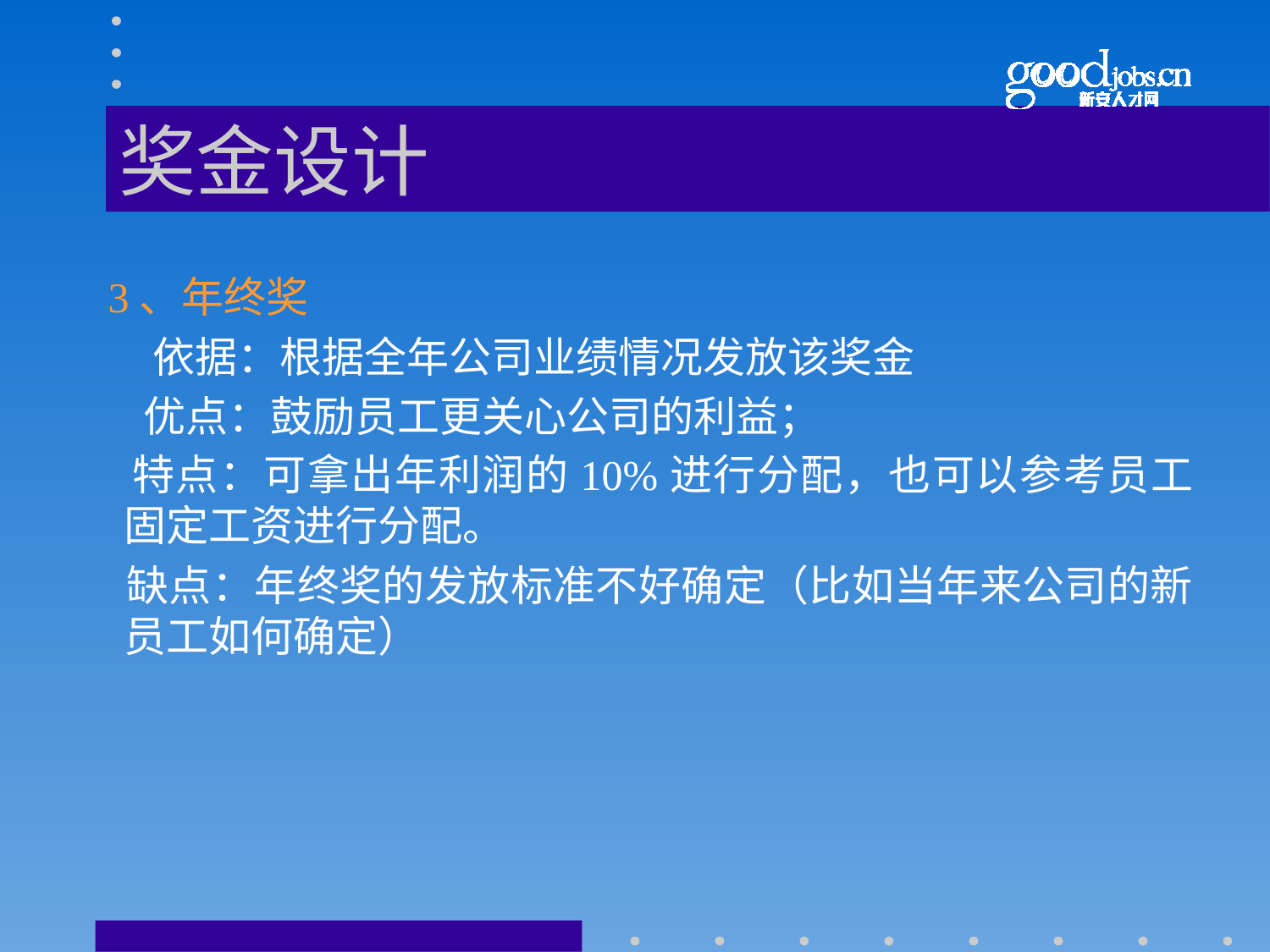

# 奖金设计
   3、年终奖
       依据：根据全年公司业绩情况发放该奖金
      优点：鼓励员工更关心公司的利益；
    特点：可拿出年利润的10%进行分配，也可以参考员工固定工资进行分配。
    缺点：年终奖的发放标准不好确定（比如当年来公司的新员工如何确定）